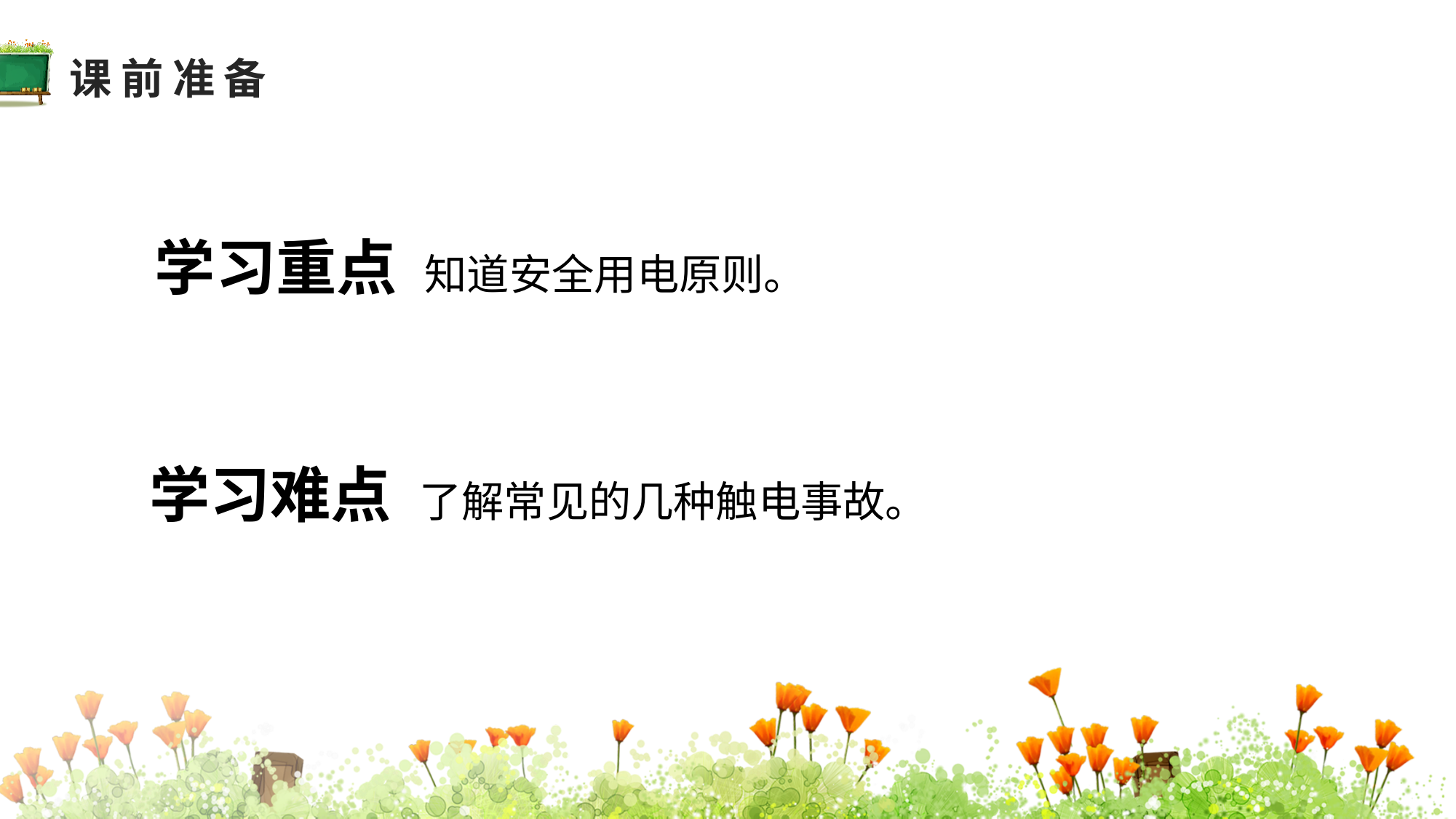

课前准备
学习重点  知道安全用电原则。
教学分析
学习难点  了解常见的几种触电事故。